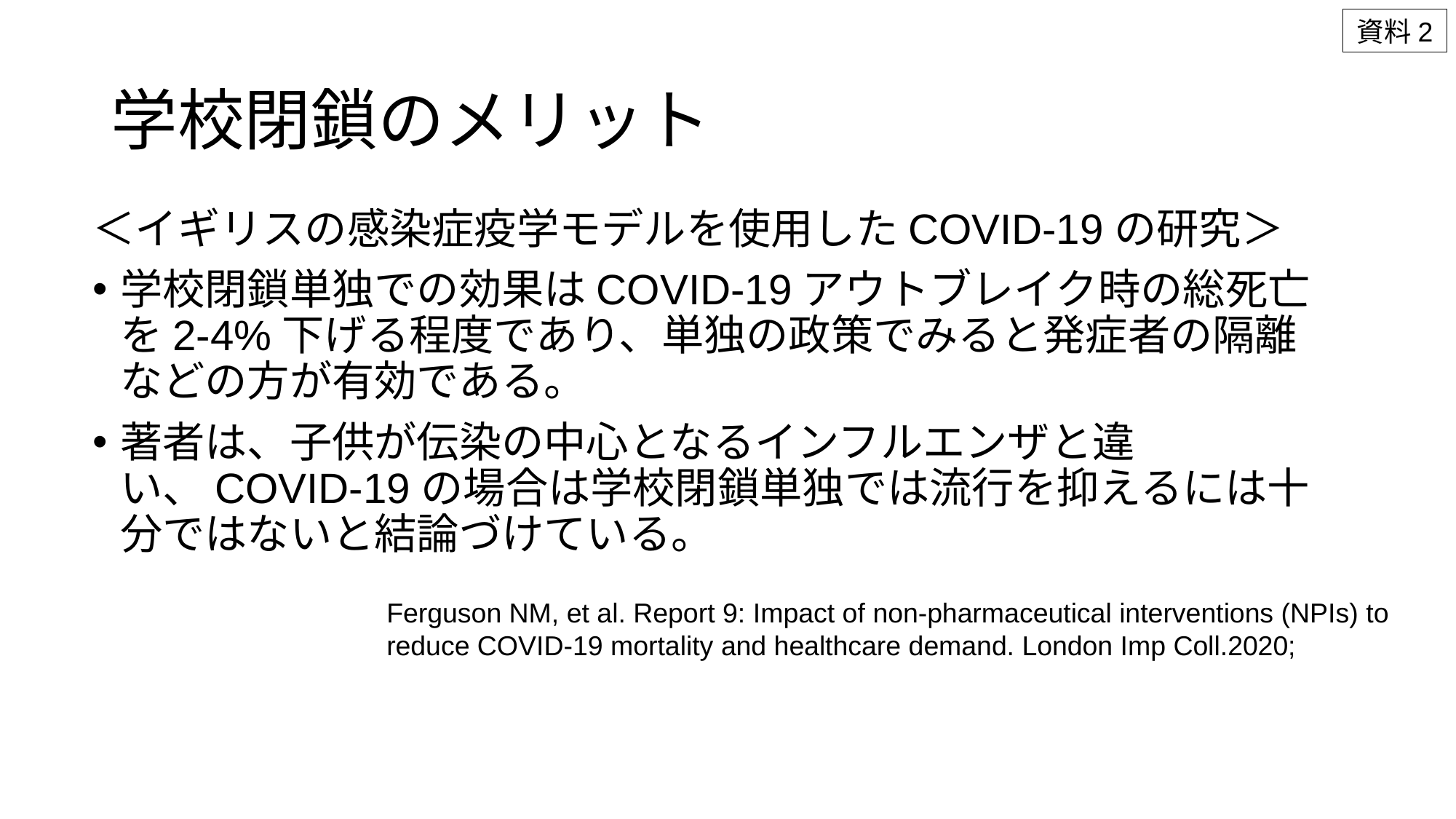

資料2
# 学校閉鎖のメリット
＜イギリスの感染症疫学モデルを使用したCOVID-19の研究＞
学校閉鎖単独での効果はCOVID-19アウトブレイク時の総死亡を2-4%下げる程度であり、単独の政策でみると発症者の隔離などの方が有効である。
著者は、子供が伝染の中心となるインフルエンザと違い、COVID-19の場合は学校閉鎖単独では流行を抑えるには十分ではないと結論づけている。
Ferguson NM, et al. Report 9: Impact of non-pharmaceutical interventions (NPIs) to reduce COVID-19 mortality and healthcare demand. London Imp Coll.2020;